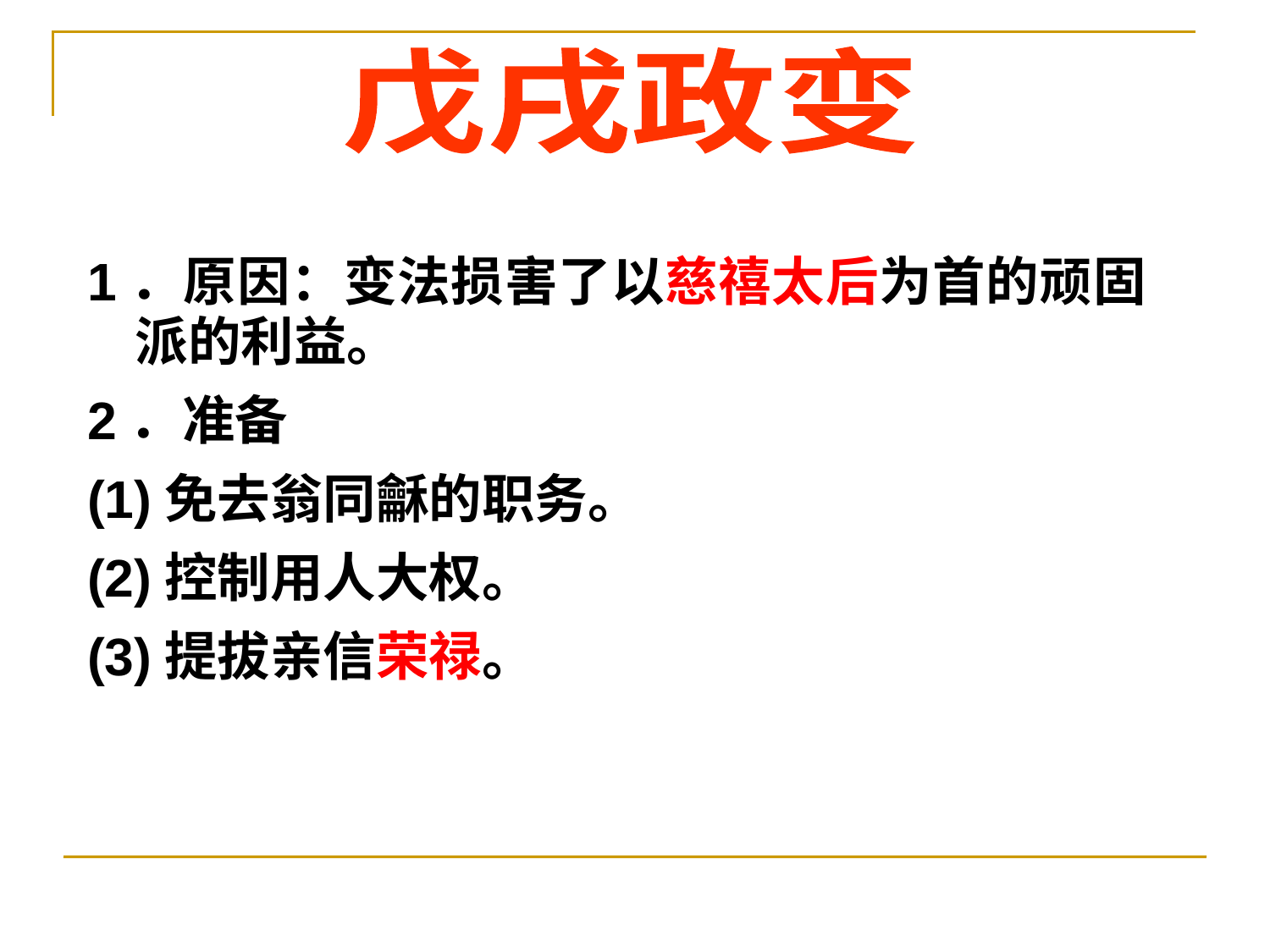

戊戌政变
1．原因：变法损害了以慈禧太后为首的顽固派的利益。
2．准备
(1)免去翁同龢的职务。
(2)控制用人大权。
(3)提拔亲信荣禄。